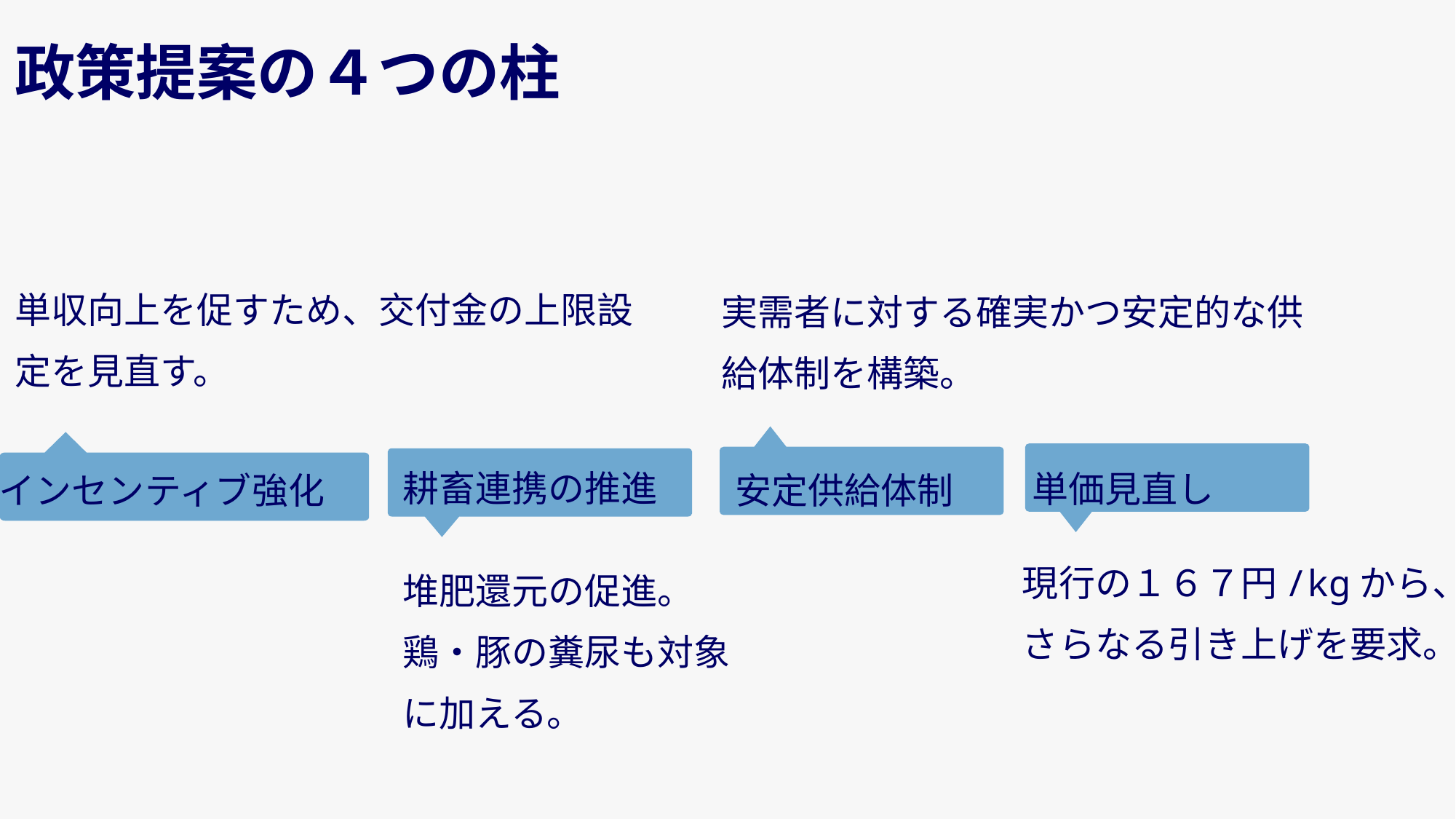

政策提案の４つの柱
単収向上を促すため、交付金の上限設定を見直す。
実需者に対する確実かつ安定的な供給体制を構築。

耕畜連携の推進
単価見直し
インセンティブ強化
安定供給体制
現行の１６７円/kgから、さらなる引き上げを要求。
堆肥還元の促進。
鶏・豚の糞尿も対象に加える。